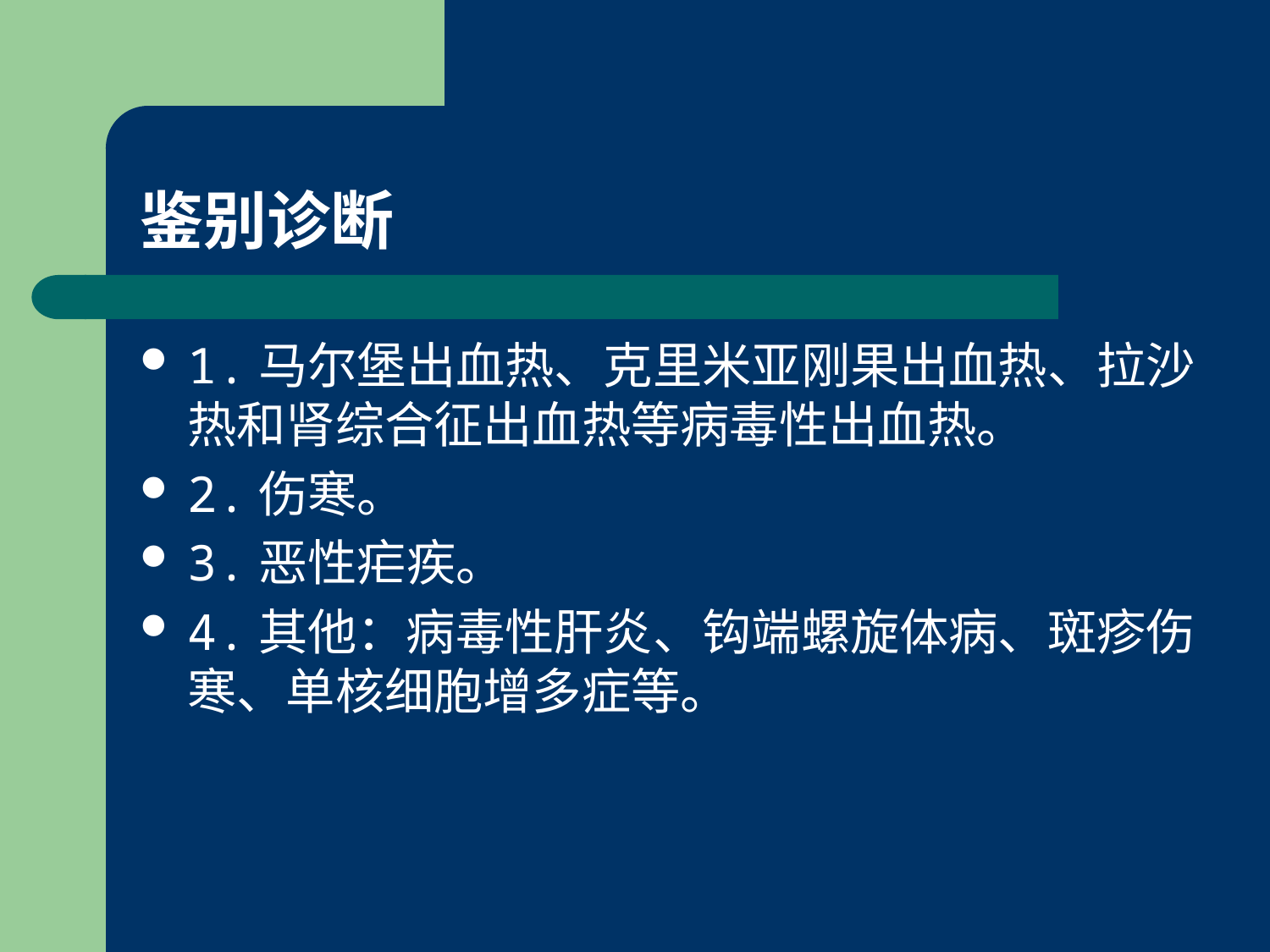

# 鉴别诊断
1.马尔堡出血热、克里米亚刚果出血热、拉沙热和肾综合征出血热等病毒性出血热。
2.伤寒。
3.恶性疟疾。
4.其他：病毒性肝炎、钩端螺旋体病、斑疹伤寒、单核细胞增多症等。